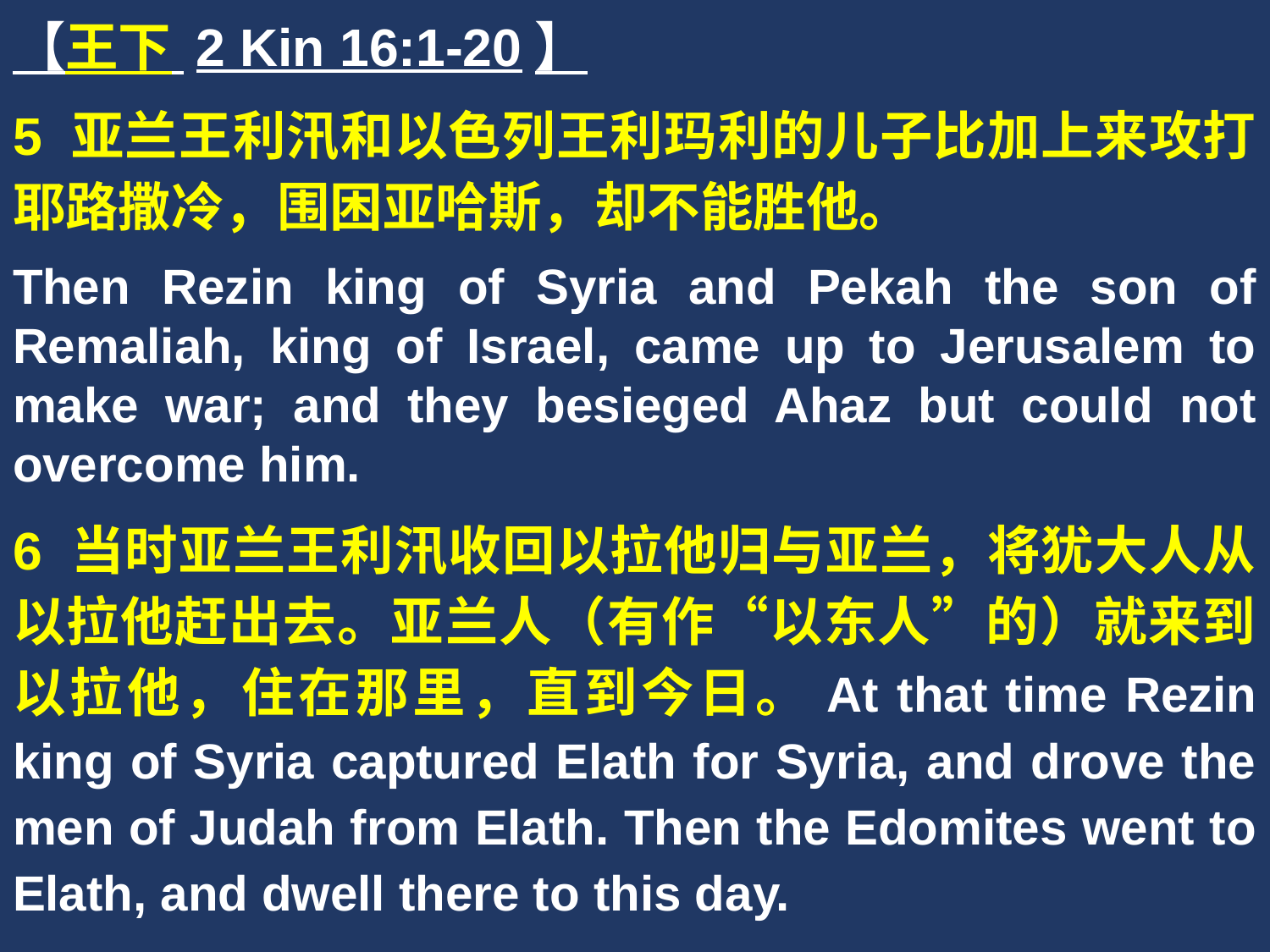

【王下 2 Kin 16:1-20】
5 亚兰王利汛和以色列王利玛利的儿子比加上来攻打耶路撒冷，围困亚哈斯，却不能胜他。
Then Rezin king of Syria and Pekah the son of Remaliah, king of Israel, came up to Jerusalem to make war; and they besieged Ahaz but could not overcome him.
6 当时亚兰王利汛收回以拉他归与亚兰，将犹大人从以拉他赶出去。亚兰人（有作“以东人”的）就来到以拉他，住在那里，直到今日。At that time Rezin king of Syria captured Elath for Syria, and drove the men of Judah from Elath. Then the Edomites went to Elath, and dwell there to this day.